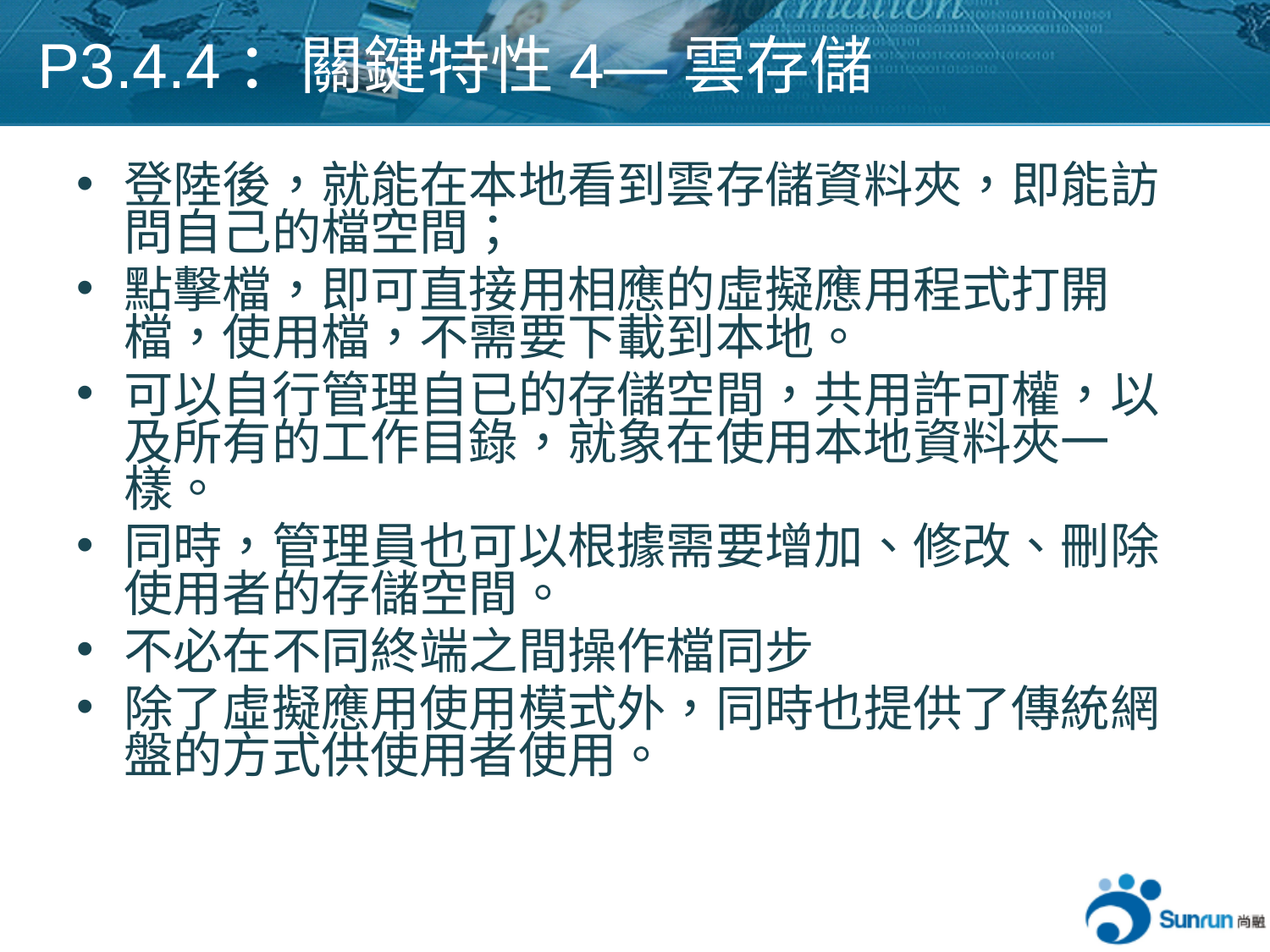

P3.4.4：關鍵特性4—雲存儲
登陸後，就能在本地看到雲存儲資料夾，即能訪問自己的檔空間；
點擊檔，即可直接用相應的虛擬應用程式打開檔，使用檔，不需要下載到本地。
可以自行管理自已的存儲空間，共用許可權，以及所有的工作目錄，就象在使用本地資料夾一樣。
同時，管理員也可以根據需要增加、修改、刪除使用者的存儲空間。
不必在不同終端之間操作檔同步
除了虛擬應用使用模式外，同時也提供了傳統網盤的方式供使用者使用。